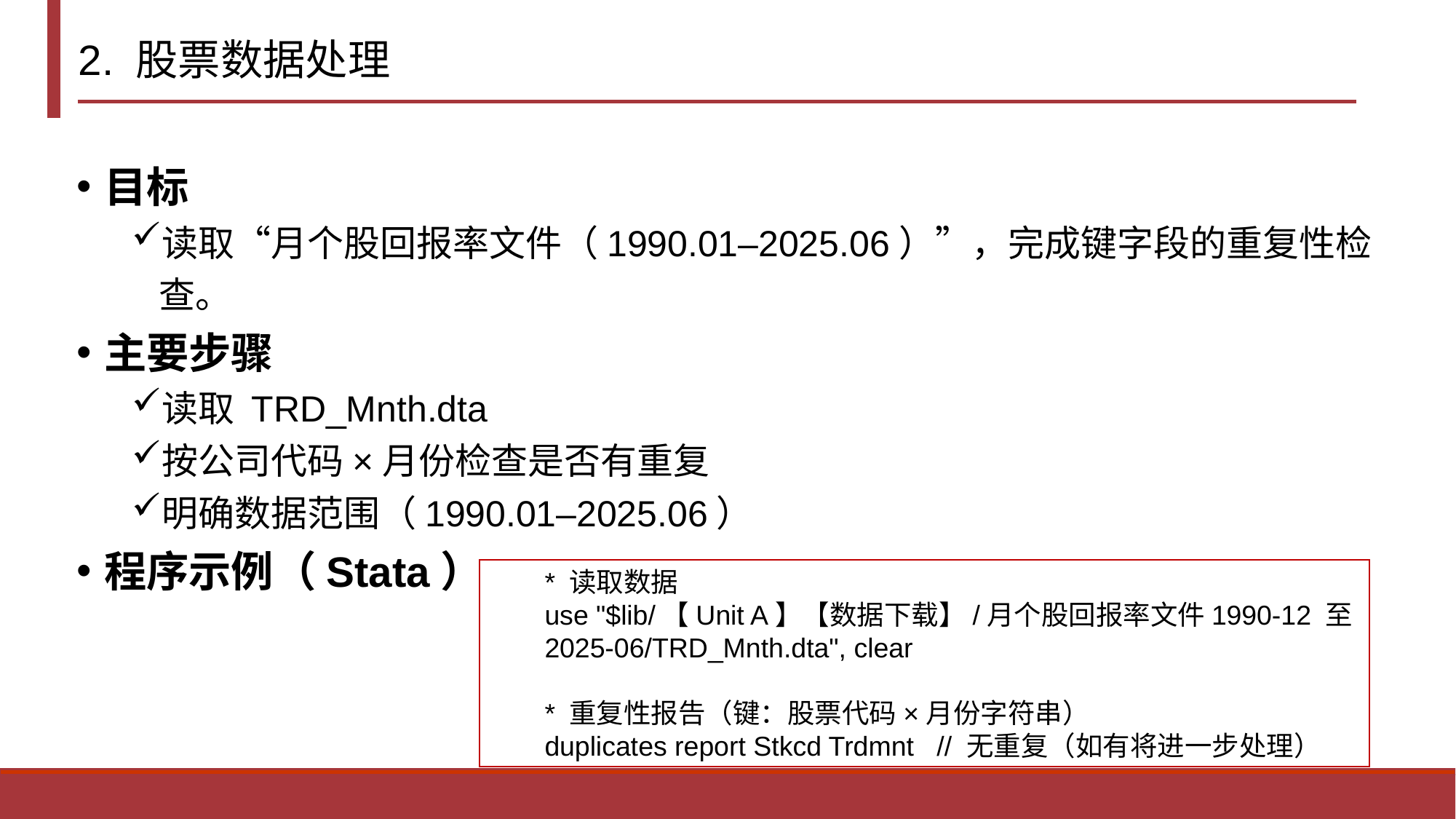

# 2. 股票数据处理
目标
读取“月个股回报率文件（1990.01–2025.06）”，完成键字段的重复性检查。
主要步骤
读取 TRD_Mnth.dta
按公司代码×月份检查是否有重复
明确数据范围（1990.01–2025.06）
程序示例（Stata）

* 读取数据
use "$lib/【Unit A】【数据下载】/月个股回报率文件1990-12 至 2025-06/TRD_Mnth.dta", clear

* 重复性报告（键：股票代码×月份字符串）
duplicates report Stkcd Trdmnt   // 无重复（如有将进一步处理）